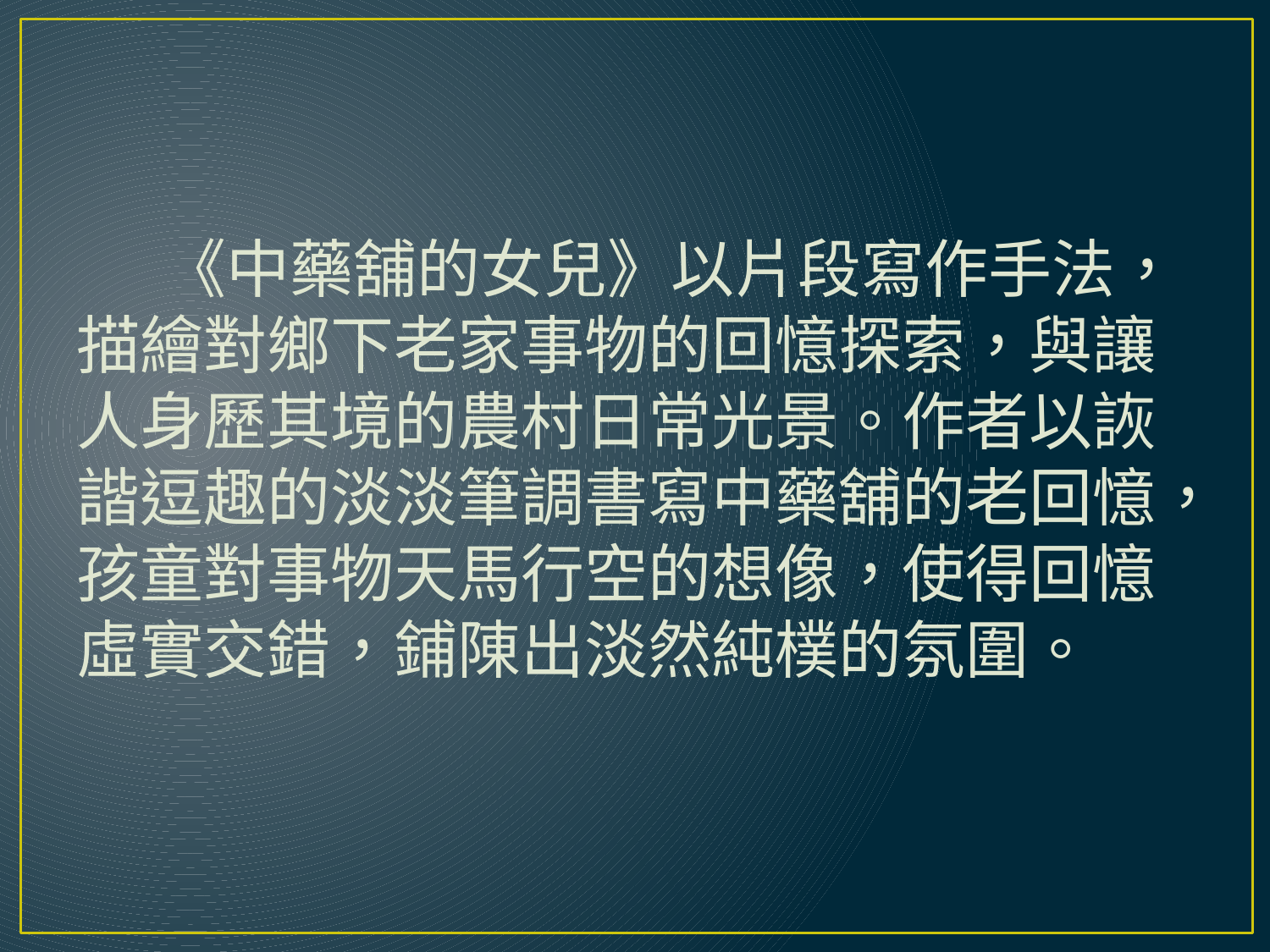

#
        《中藥舖的女兒》以片段寫作手法，描繪對鄉下老家事物的回憶探索，與讓人身歷其境的農村日常光景。作者以詼諧逗趣的淡淡筆調書寫中藥舖的老回憶，孩童對事物天馬行空的想像，使得回憶虛實交錯，鋪陳出淡然純樸的氛圍。